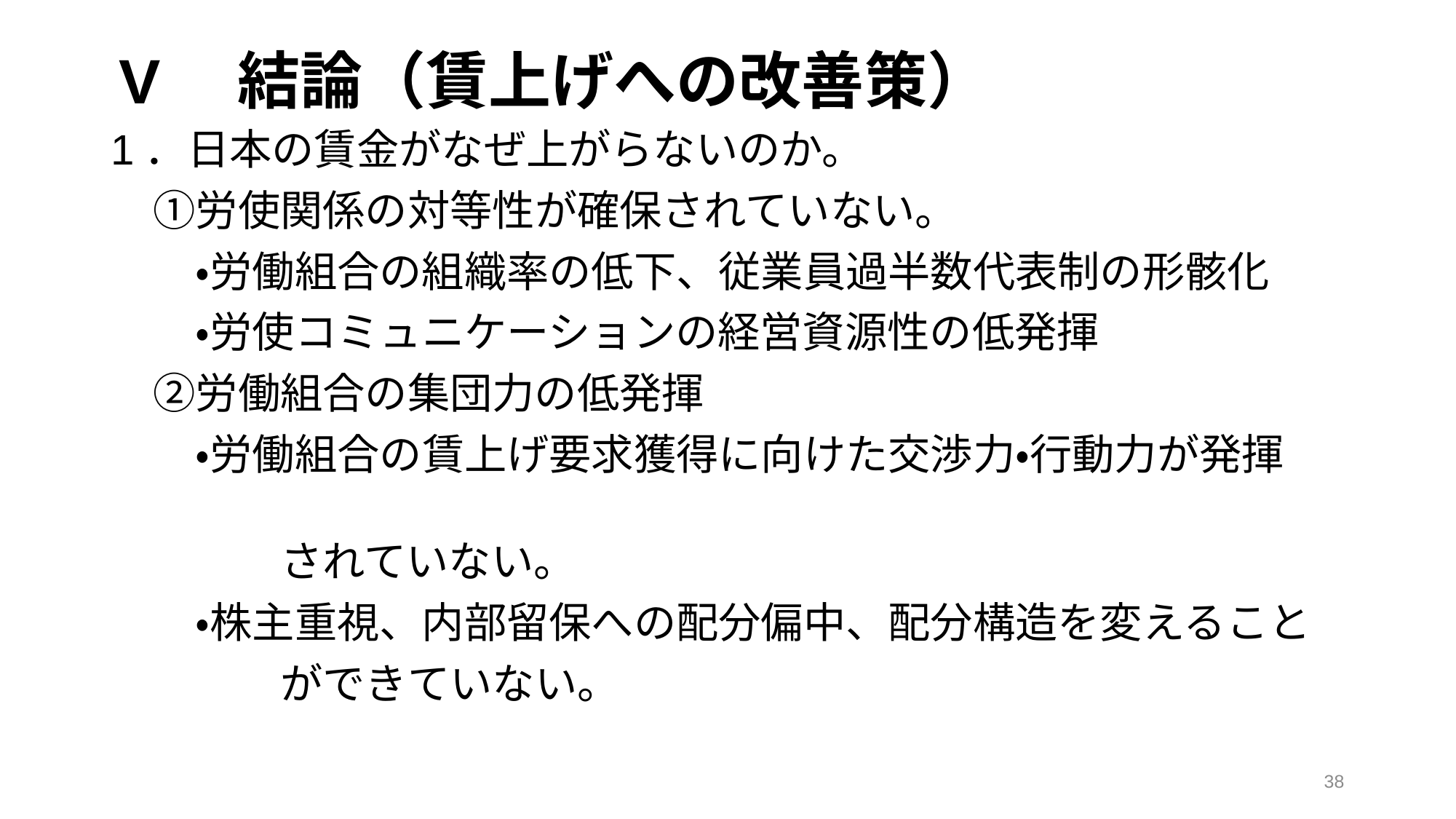

# V　結論（賃上げへの改善策）
1．日本の賃金がなぜ上がらないのか。
　①労使関係の対等性が確保されていない。
　　・労働組合の組織率の低下、従業員過半数代表制の形骸化
　　・労使コミュニケーションの経営資源性の低発揮
　②労働組合の集団力の低発揮
　　・労働組合の賃上げ要求獲得に向けた交渉力・行動力が発揮
　　　　されていない。
　　・株主重視、内部留保への配分偏中、配分構造を変えること
　　　　ができていない。

38